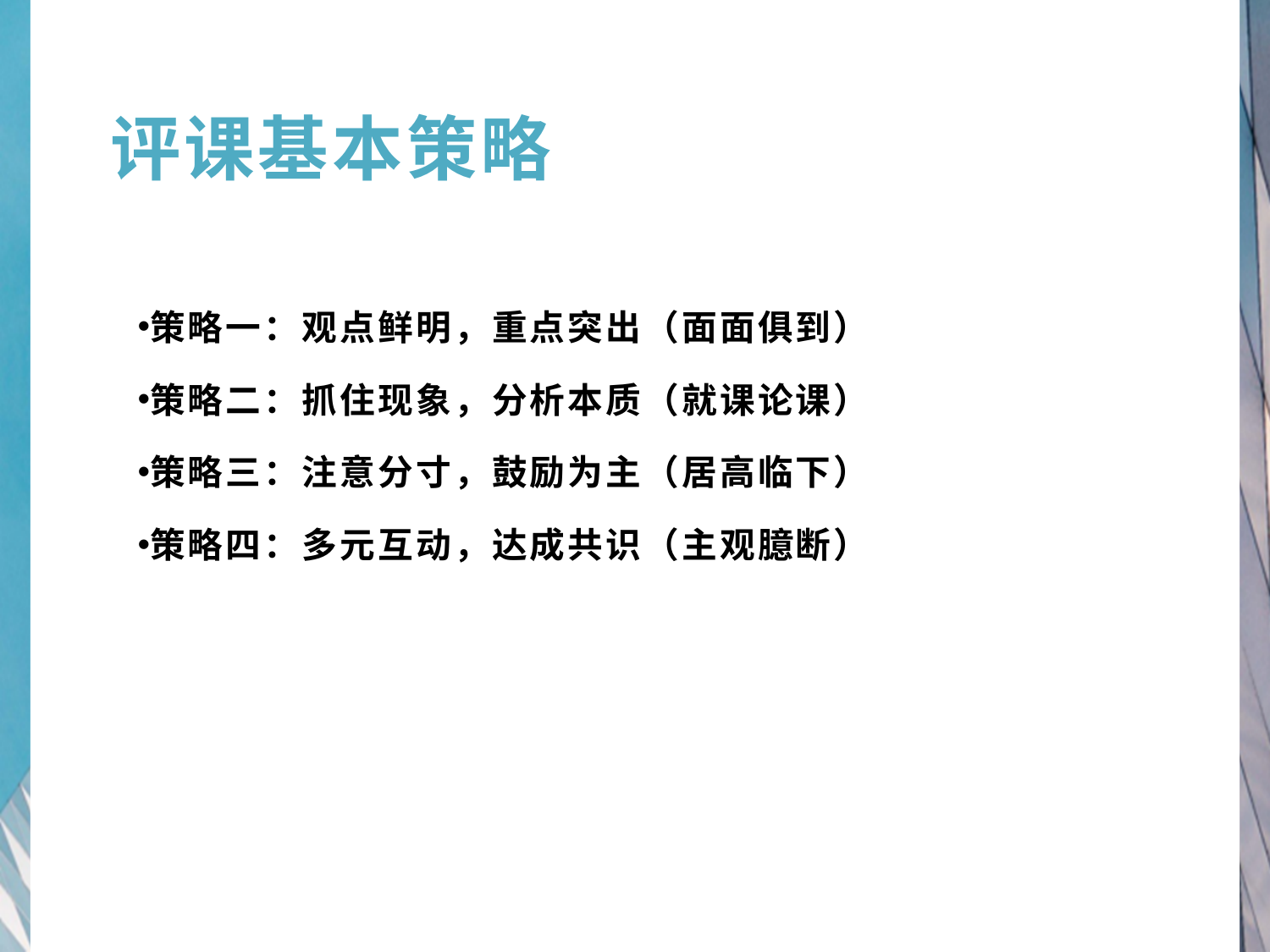

# 评课基本策略

策略一：观点鲜明，重点突出（面面俱到）
策略二：抓住现象，分析本质（就课论课）
策略三：注意分寸，鼓励为主（居高临下）
策略四：多元互动，达成共识（主观臆断）